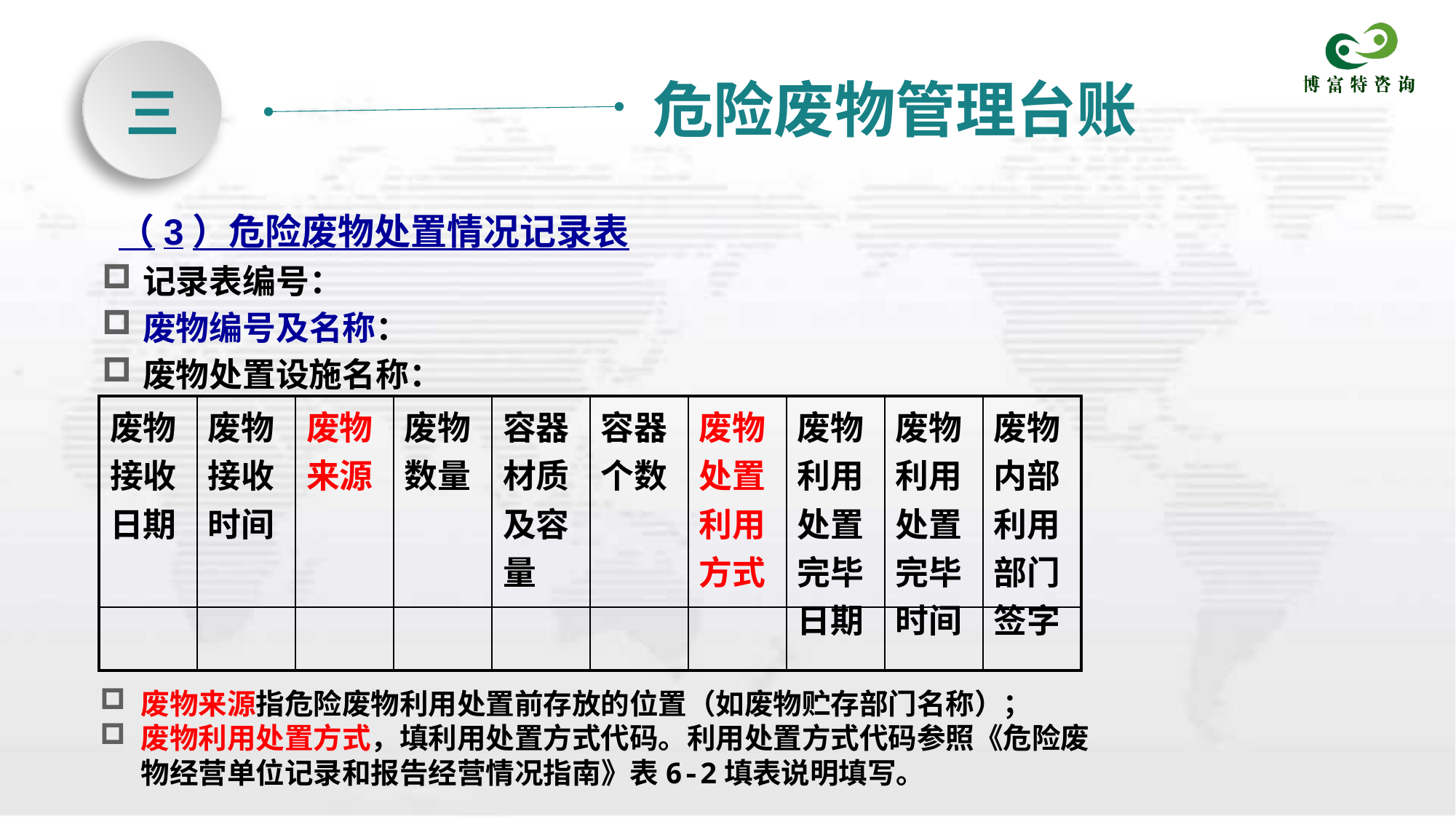

危险废物管理台账
三
（3）危险废物处置情况记录表
记录表编号：
废物编号及名称：
废物处置设施名称：
| 废物接收日期 | 废物接收时间 | 废物来源 | 废物数量 | 容器材质及容量 | 容器个数 | 废物处置利用方式 | 废物利用处置完毕日期 | 废物利用处置完毕时间 | 废物内部利用部门签字 |
| --- | --- | --- | --- | --- | --- | --- | --- | --- | --- |
|  |  |  |  |  |  |  |  |  |  |
废物来源指危险废物利用处置前存放的位置（如废物贮存部门名称）；
废物利用处置方式，填利用处置方式代码。利用处置方式代码参照《危险废物经营单位记录和报告经营情况指南》表6-2填表说明填写。